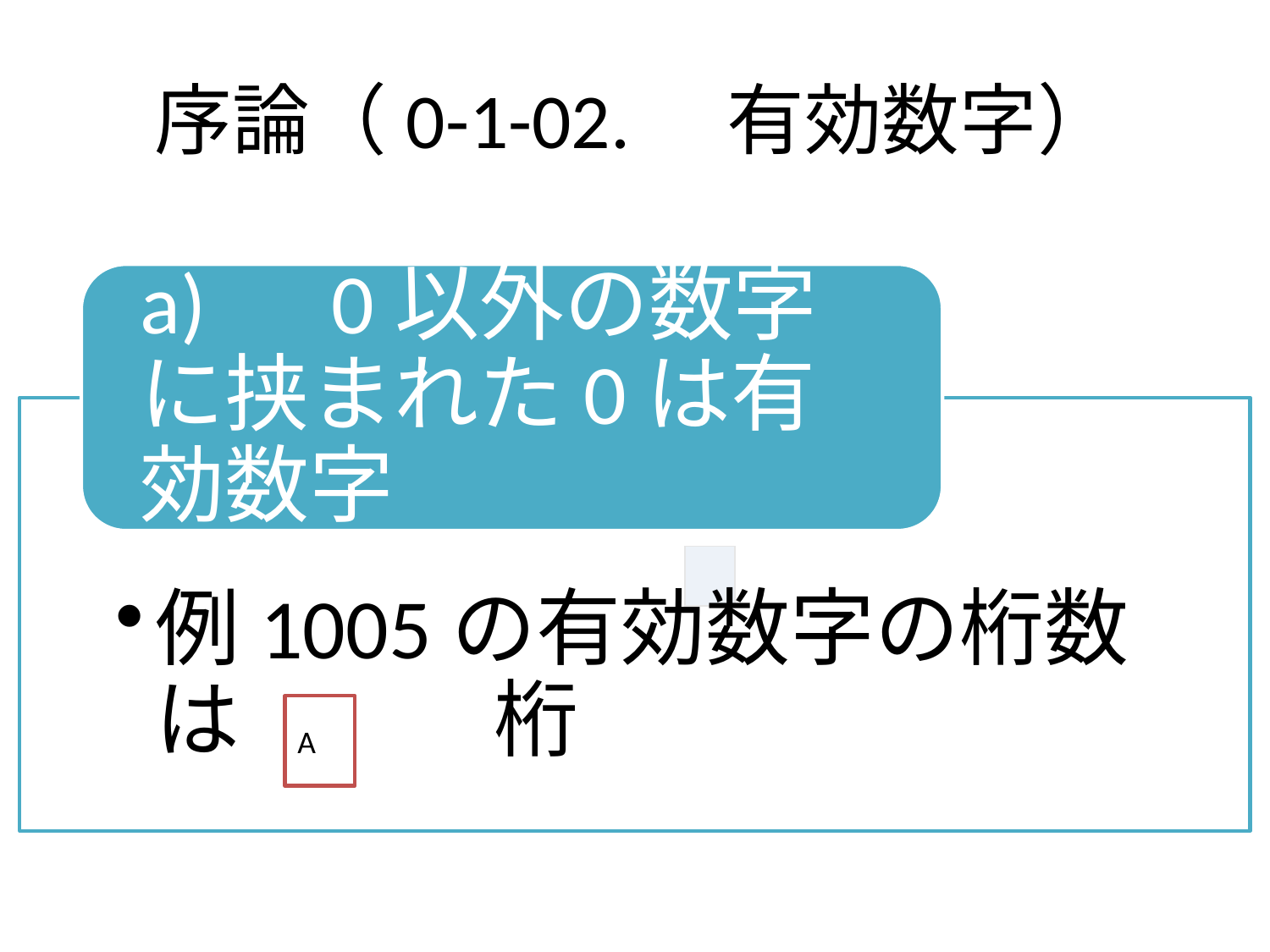

# 序論（0-1-02.　有効数字）
例1005の有効数字の桁数は　　　桁
a)　0以外の数字に挟まれた0は有効数字

A